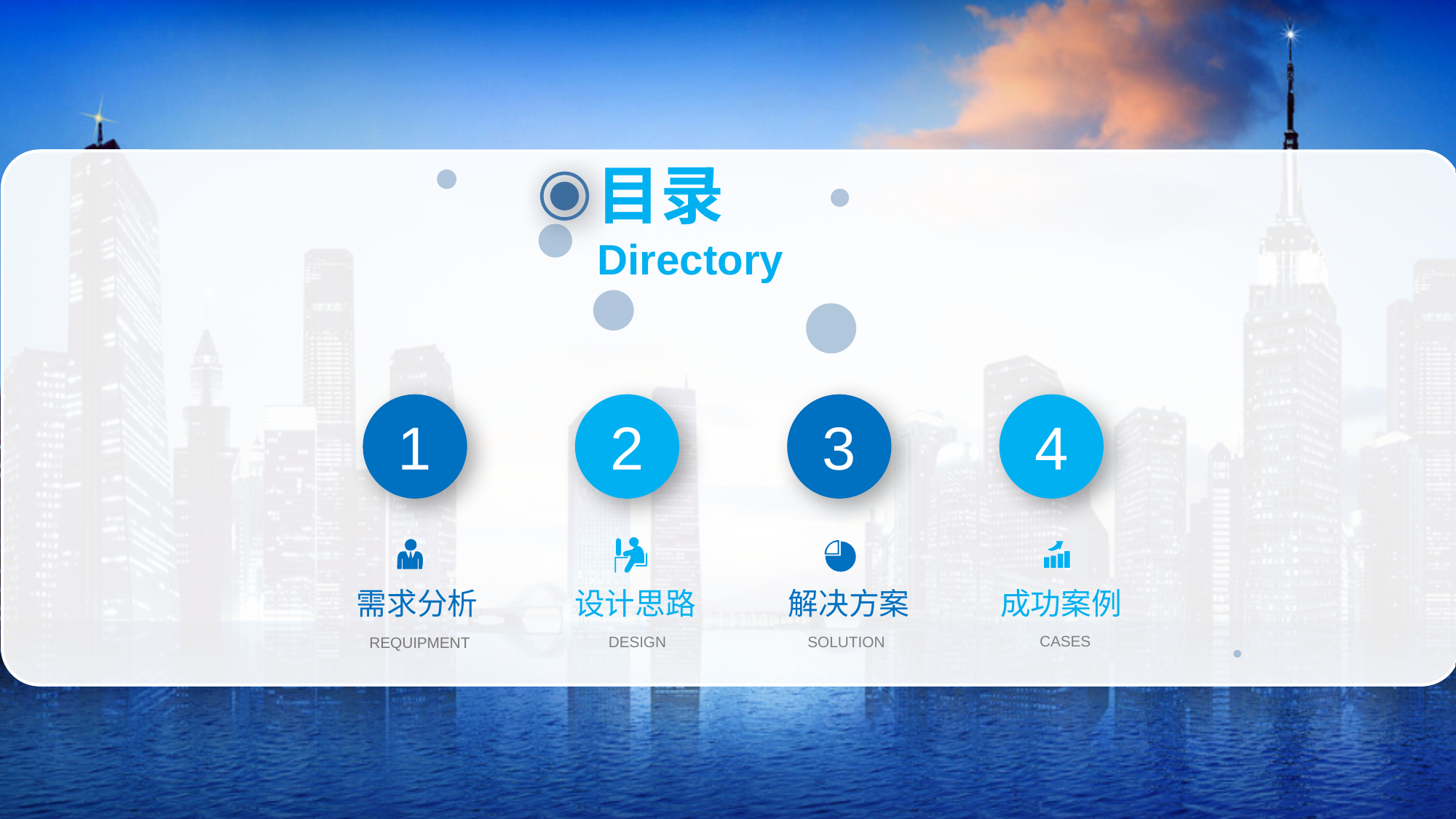

目录
Directory

1

2

3

4

设计思路
DESIGN

需求分析
REQUIPMENT

解决方案
SOLUTION

成功案例
CASES